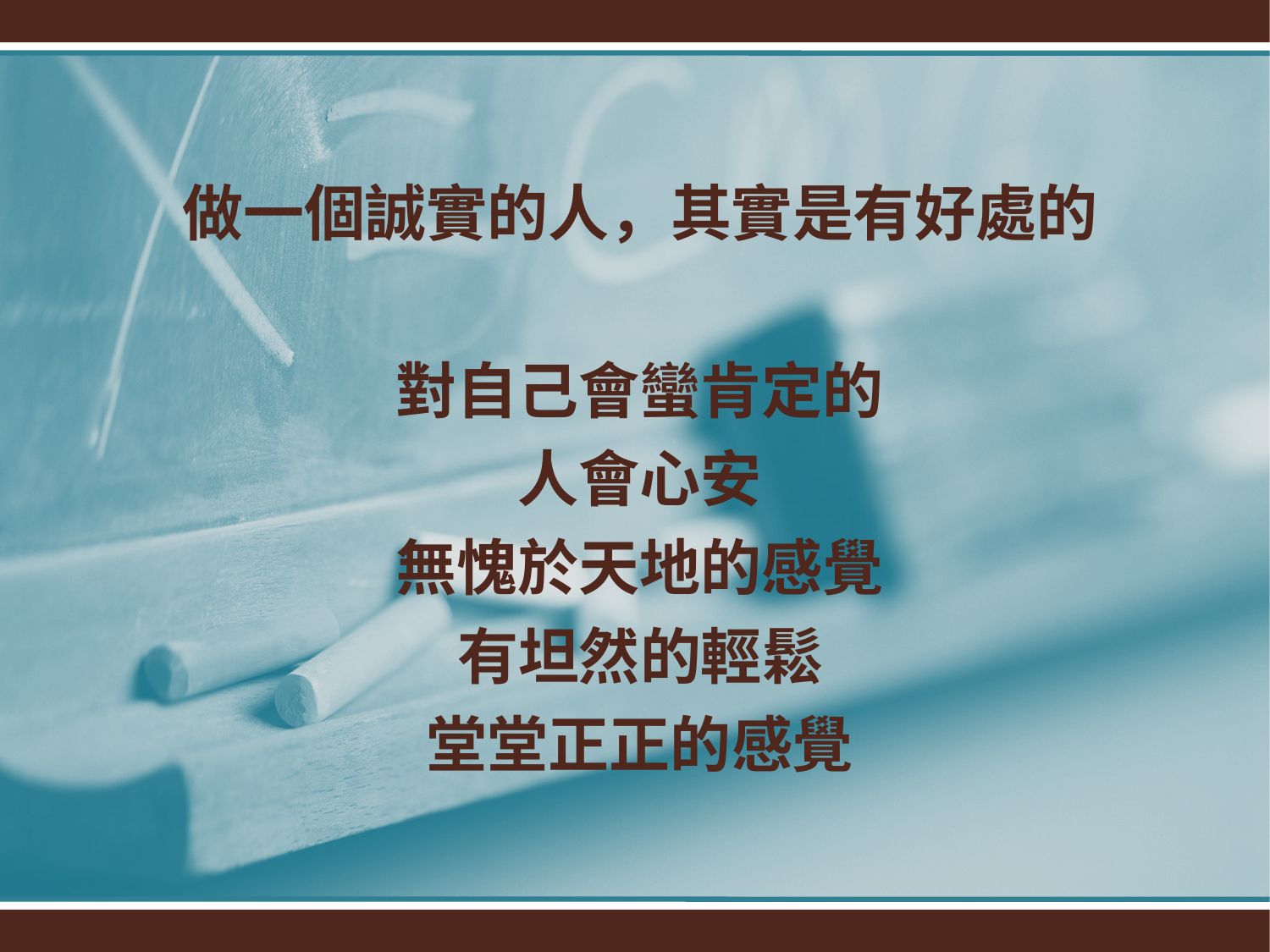

做一個誠實的人，其實是有好處的

對自己會蠻肯定的
人會心安
無愧於天地的感覺
有坦然的輕鬆
堂堂正正的感覺